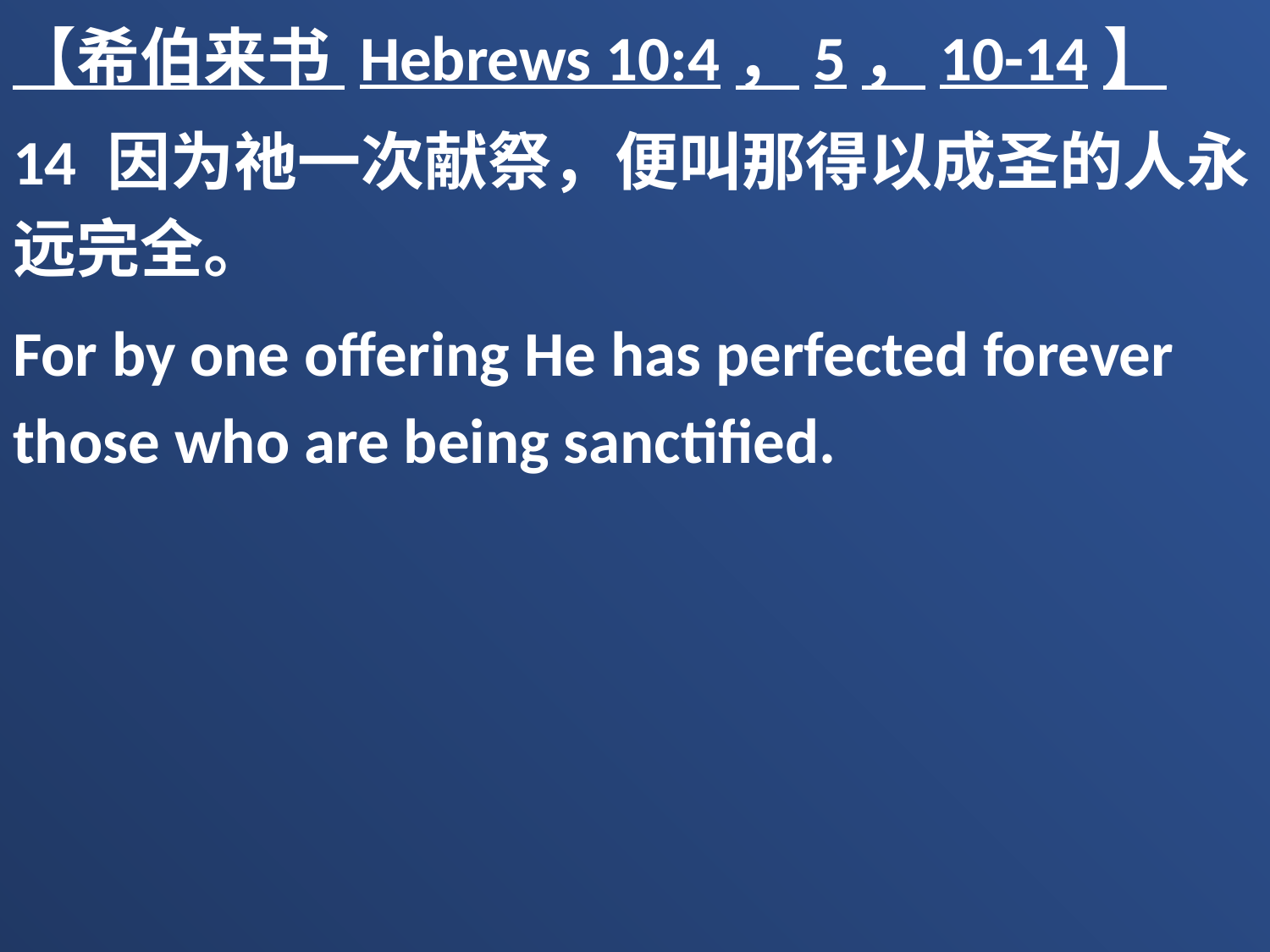

【希伯来书 Hebrews 10:4，5，10-14】
14 因为祂一次献祭，便叫那得以成圣的人永远完全。
For by one offering He has perfected forever those who are being sanctified.